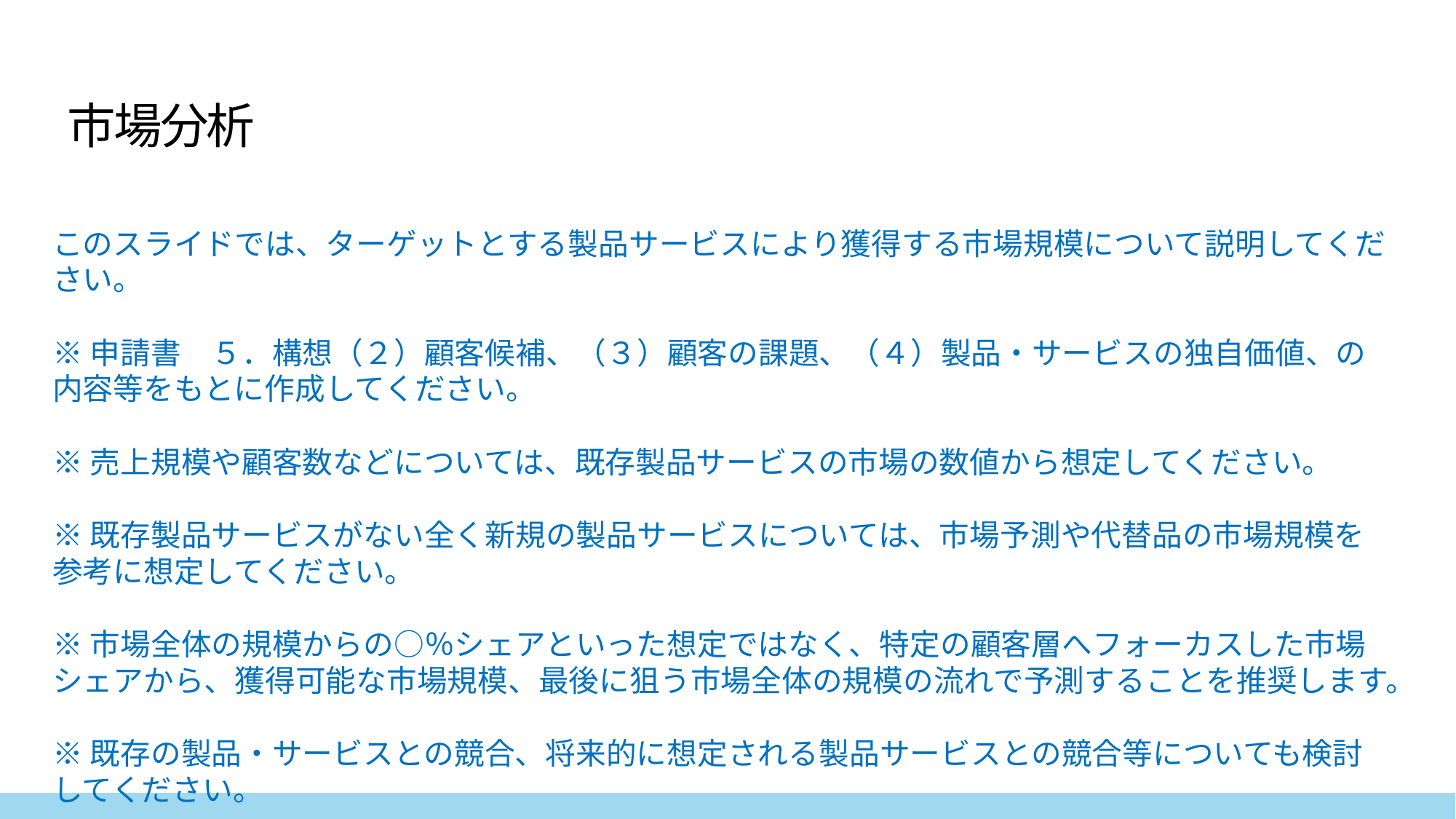

市場分析
このスライドでは、ターゲットとする製品サービスにより獲得する市場規模について説明してください。

※申請書　５．構想（２）顧客候補、（３）顧客の課題、（４）製品・サービスの独自価値、の内容等をもとに作成してください。

※売上規模や顧客数などについては、既存製品サービスの市場の数値から想定してください。

※既存製品サービスがない全く新規の製品サービスについては、市場予測や代替品の市場規模を参考に想定してください。

※市場全体の規模からの○％シェアといった想定ではなく、特定の顧客層へフォーカスした市場シェアから、獲得可能な市場規模、最後に狙う市場全体の規模の流れで予測することを推奨します。

※既存の製品・サービスとの競合、将来的に想定される製品サービスとの競合等についても検討してください。